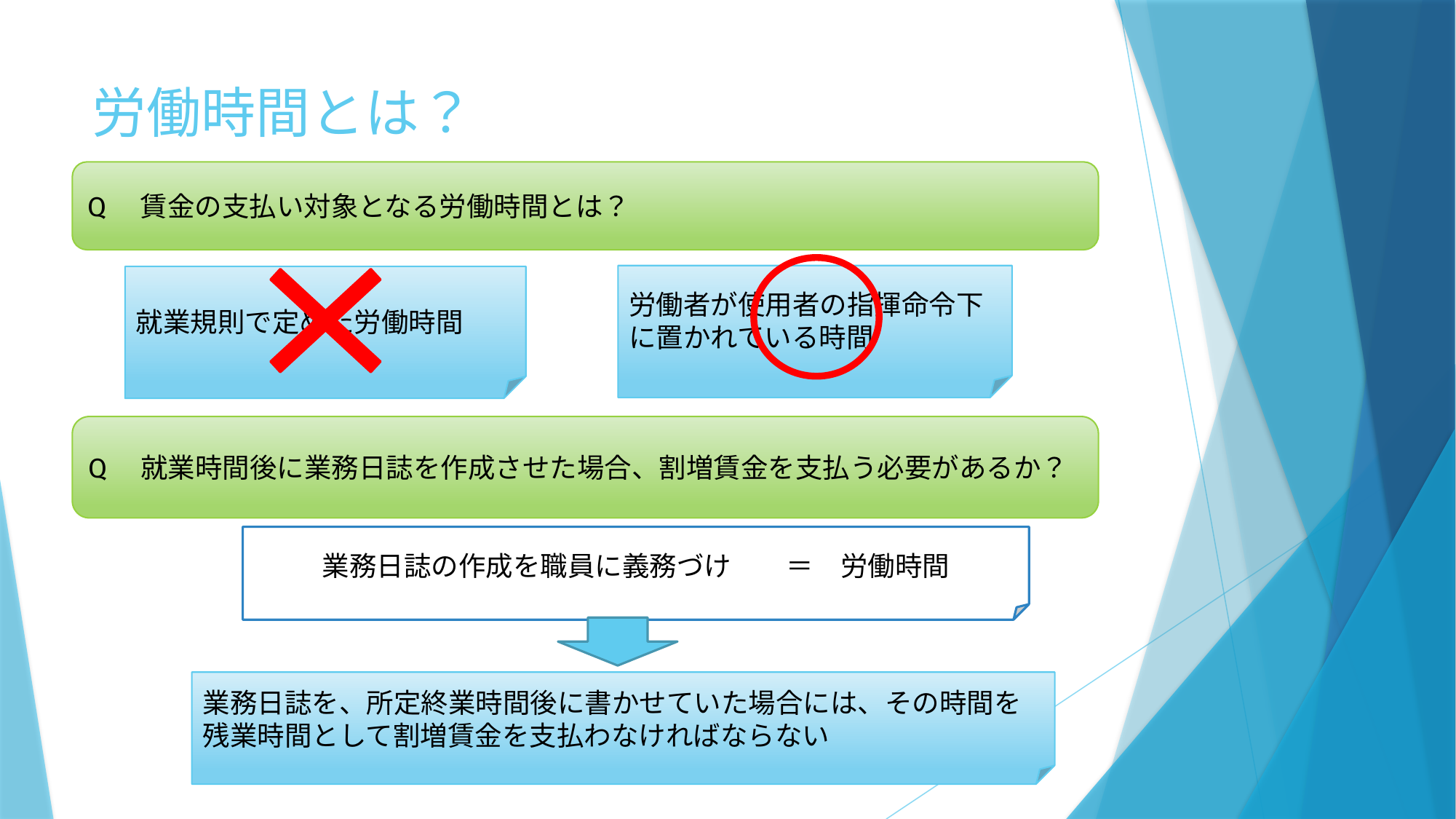

# 労働時間とは？
Q　賃金の支払い対象となる労働時間とは？

労働者が使用者の指揮命令下に置かれている時間
就業規則で定めた労働時間
Q　就業時間後に業務日誌を作成させた場合、割増賃金を支払う必要があるか？
業務日誌の作成を職員に義務づけ　　＝　労働時間

業務日誌を、所定終業時間後に書かせていた場合には、その時間を残業時間として割増賃金を支払わなければならない